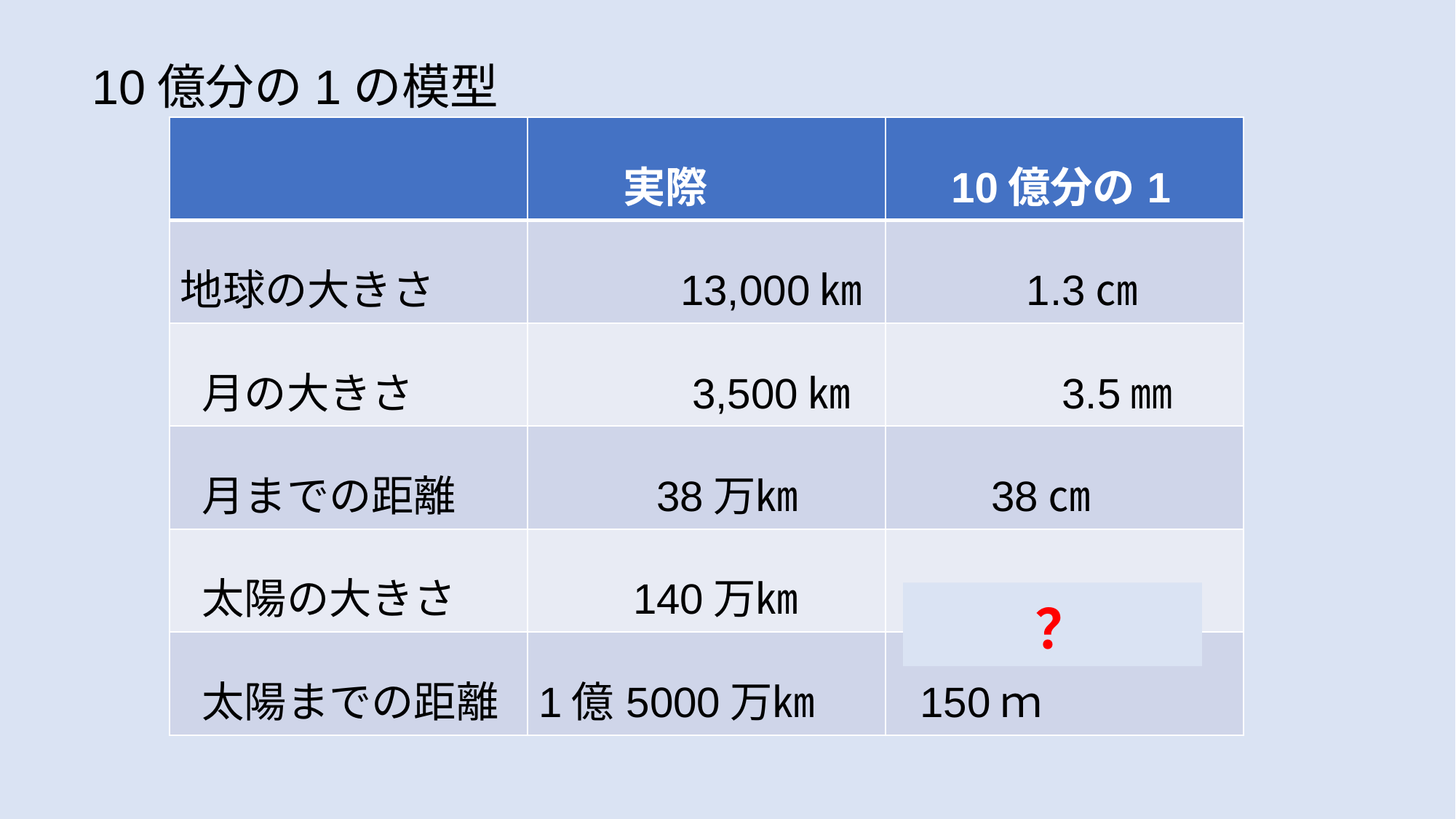

10億分の1の模型
|  | 実際 | 10億分の1 |
| --- | --- | --- |
| 地球の大きさ | 13,000㎞ | 1.3㎝ |
| 月の大きさ | 3,500㎞ | 3.5㎜ |
| 月までの距離 | 38万㎞ | 38㎝ |
| 太陽の大きさ | 140万㎞ | 140㎝ |
| 太陽までの距離 | 1億5000万㎞ | 150ｍ |
　　？